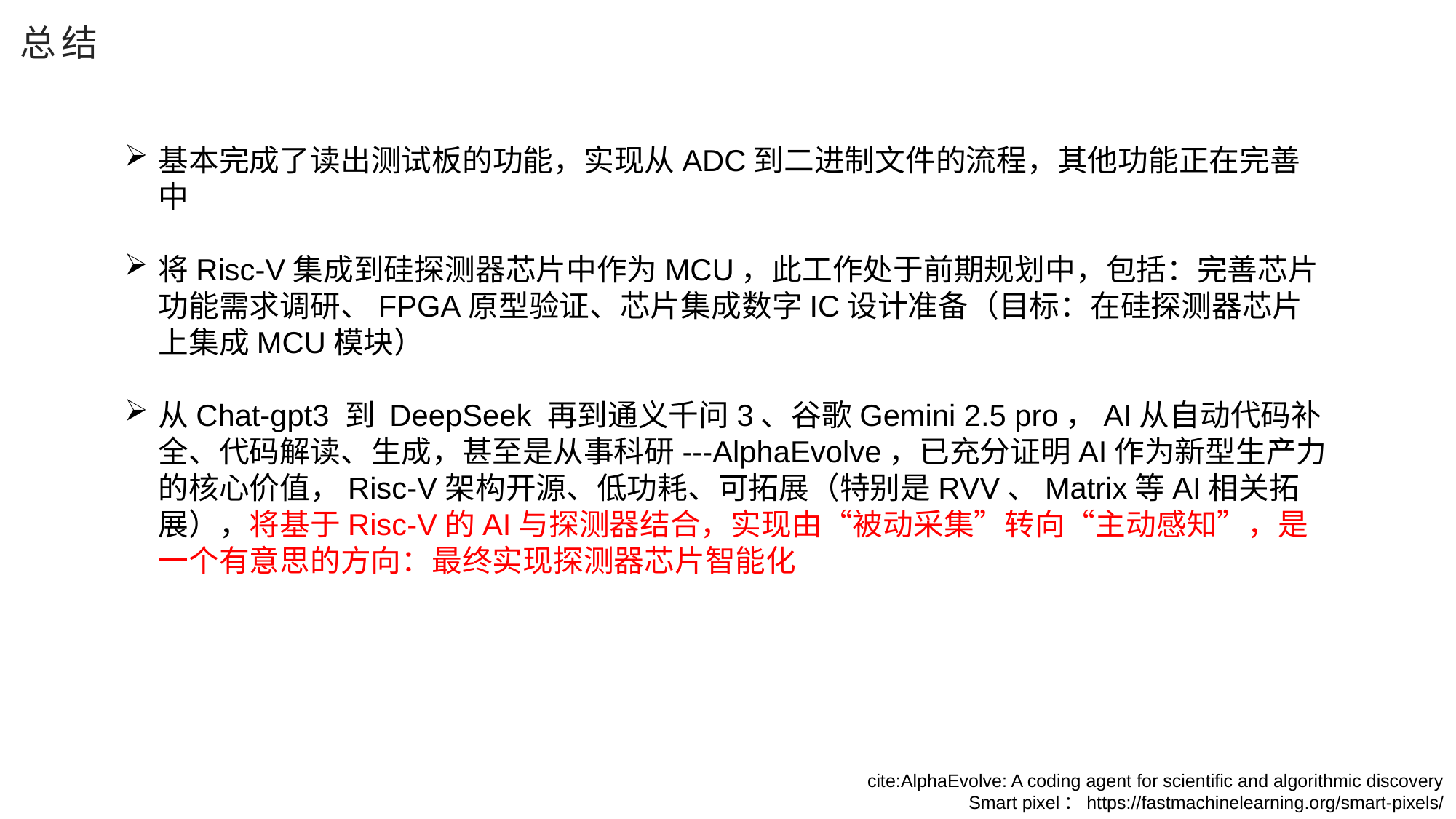

# 总结
31
基本完成了读出测试板的功能，实现从ADC到二进制文件的流程，其他功能正在完善中

将Risc-V集成到硅探测器芯片中作为MCU，此工作处于前期规划中，包括：完善芯片功能需求调研、FPGA原型验证、芯片集成数字IC设计准备（目标：在硅探测器芯片上集成MCU模块）

从Chat-gpt3 到 DeepSeek 再到通义千问3、谷歌Gemini 2.5 pro，AI从自动代码补全、代码解读、生成，甚至是从事科研---AlphaEvolve，已充分证明AI作为新型生产力的核心价值，Risc-V架构开源、低功耗、可拓展（特别是RVV、Matrix等AI相关拓展），将基于Risc-V的AI与探测器结合，实现由“被动采集”转向“主动感知”，是一个有意思的方向：最终实现探测器芯片智能化

cite:AlphaEvolve: A coding agent for scientific and algorithmic discovery
Smart pixel：https://fastmachinelearning.org/smart-pixels/